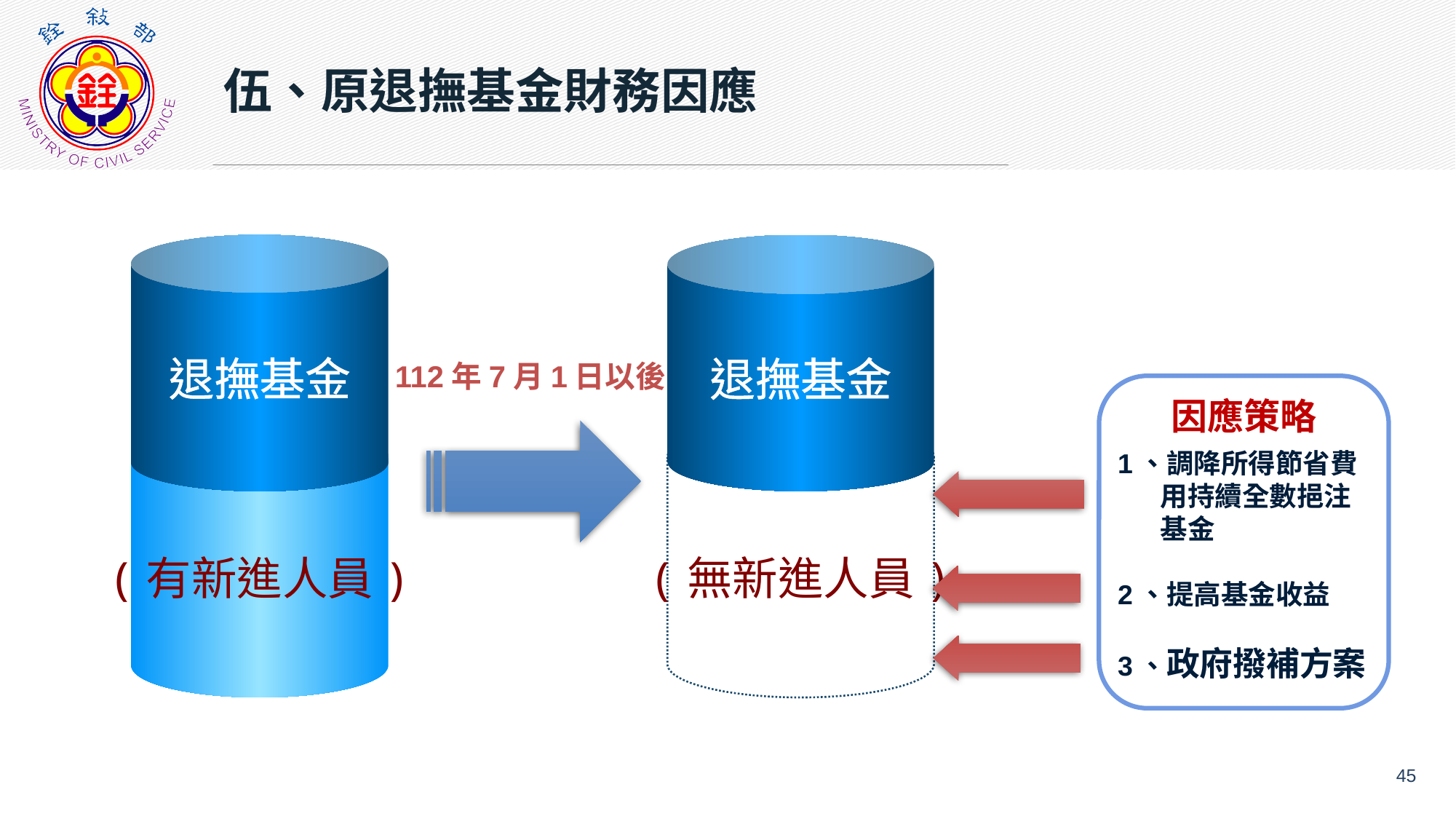

伍、原退撫基金財務因應
退撫基金
退撫基金
112年7月1日以後

因應策略
1、調降所得節省費用持續全數挹注基金

2、提高基金收益

3、政府撥補方案

(有新進人員)
(無新進人員)